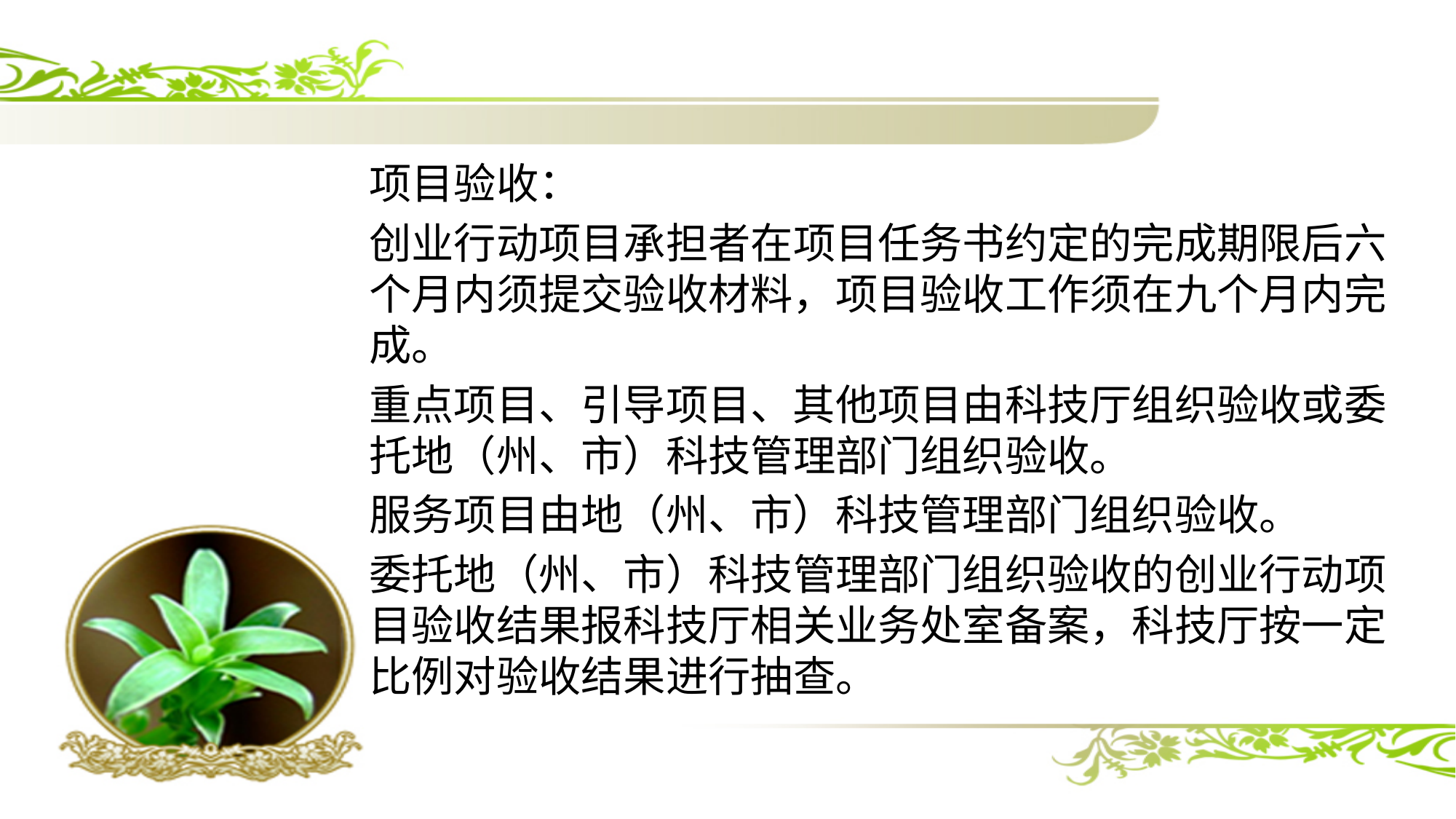

项目验收：
创业行动项目承担者在项目任务书约定的完成期限后六个月内须提交验收材料，项目验收工作须在九个月内完成。
重点项目、引导项目、其他项目由科技厅组织验收或委托地（州、市）科技管理部门组织验收。
服务项目由地（州、市）科技管理部门组织验收。
委托地（州、市）科技管理部门组织验收的创业行动项目验收结果报科技厅相关业务处室备案，科技厅按一定比例对验收结果进行抽查。